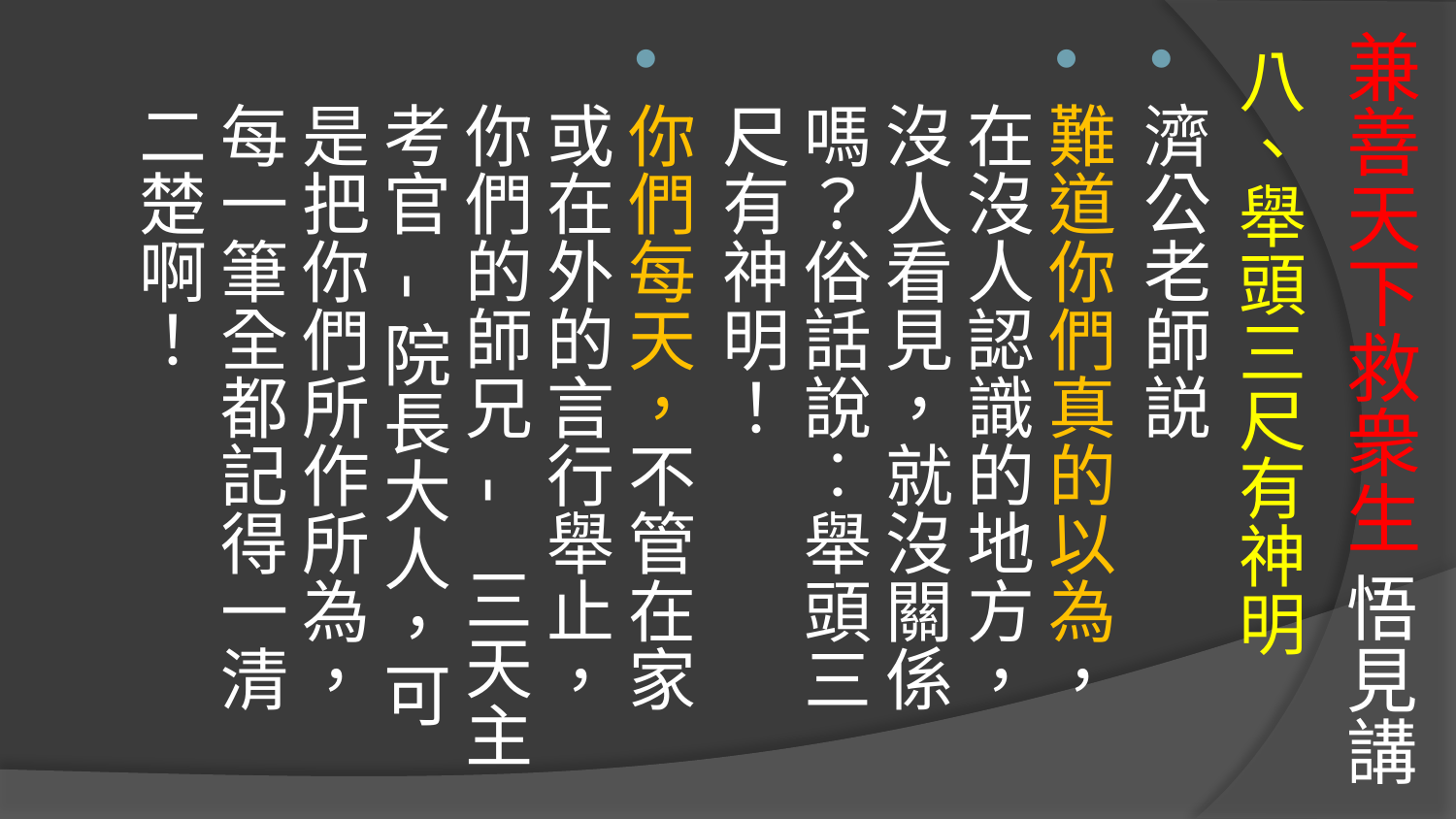

# 兼善天下救衆生 悟見講
八、舉頭三尺有神明
濟公老師説
難道你們真的以為，在沒人認識的地方，沒人看見，就沒關係嗎？俗話說︰舉頭三尺有神明！
你們每天，不管在家或在外的言行舉止，你們的師兄 - 三天主考官 -院長大人，可是把你們所作所為，每一筆全都記得一清二楚啊！